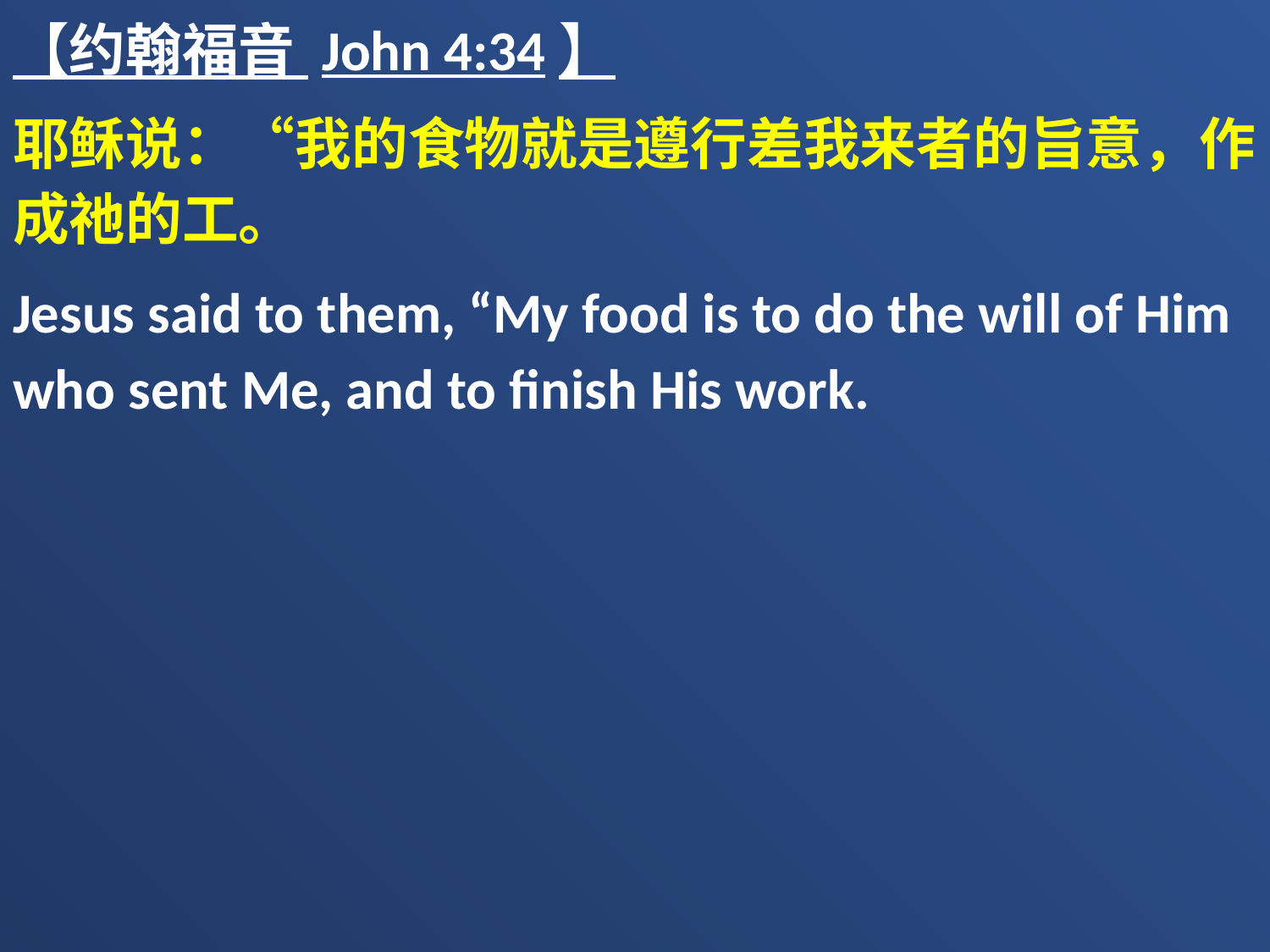

【约翰福音 John 4:34】
耶稣说：“我的食物就是遵行差我来者的旨意，作成祂的工。
Jesus said to them, “My food is to do the will of Him who sent Me, and to finish His work.